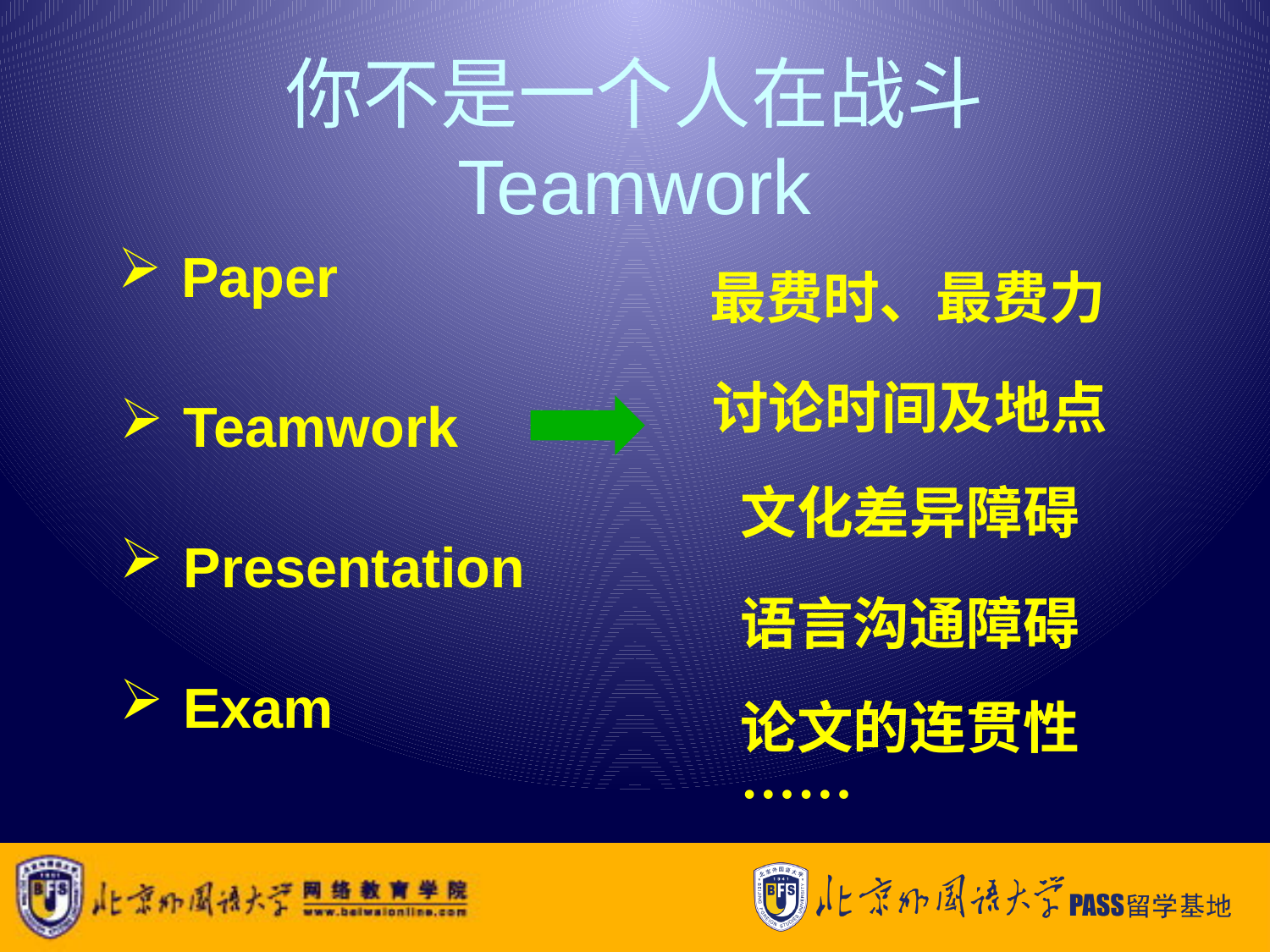

# 你不是一个人在战斗 Teamwork
Paper
最费时、最费力
讨论时间及地点
Teamwork

文化差异障碍
Presentation
语言沟通障碍
Exam
论文的连贯性
……